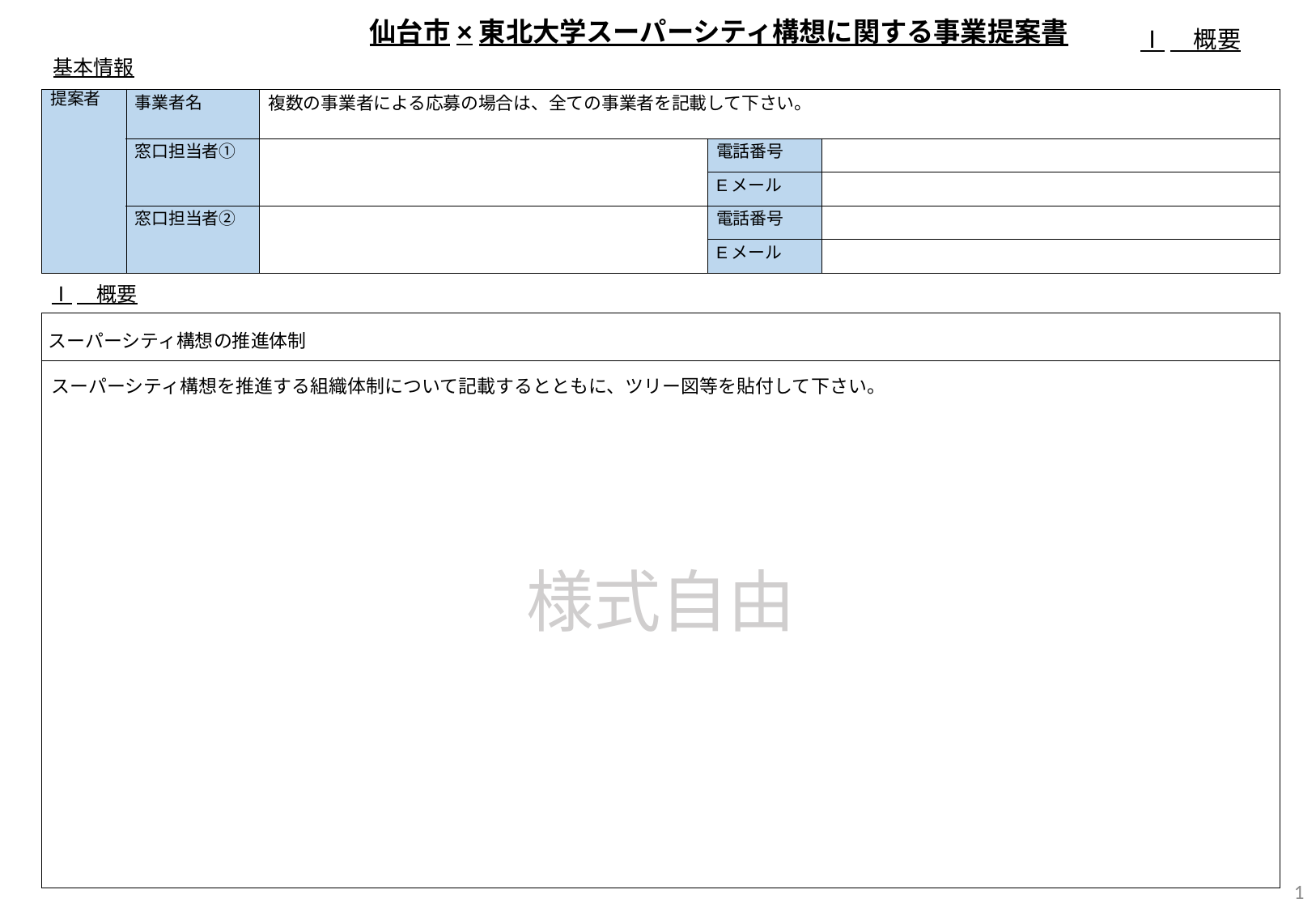

仙台市×東北大学スーパーシティ構想に関する事業提案書
Ⅰ　概要
基本情報
| 提案者 | 事業者名 | 複数の事業者による応募の場合は、全ての事業者を記載して下さい。 |  |  |
| --- | --- | --- | --- | --- |
|  | 窓口担当者① |  | 電話番号 |  |
|  |  |  | Eメール |  |
|  | 窓口担当者② |  | 電話番号 |  |
|  |  |  | Eメール |  |
Ⅰ　概要
| スーパーシティ構想の推進体制 |
| --- |
|  |
スーパーシティ構想を推進する組織体制について記載するとともに、ツリー図等を貼付して下さい。
様式自由
1